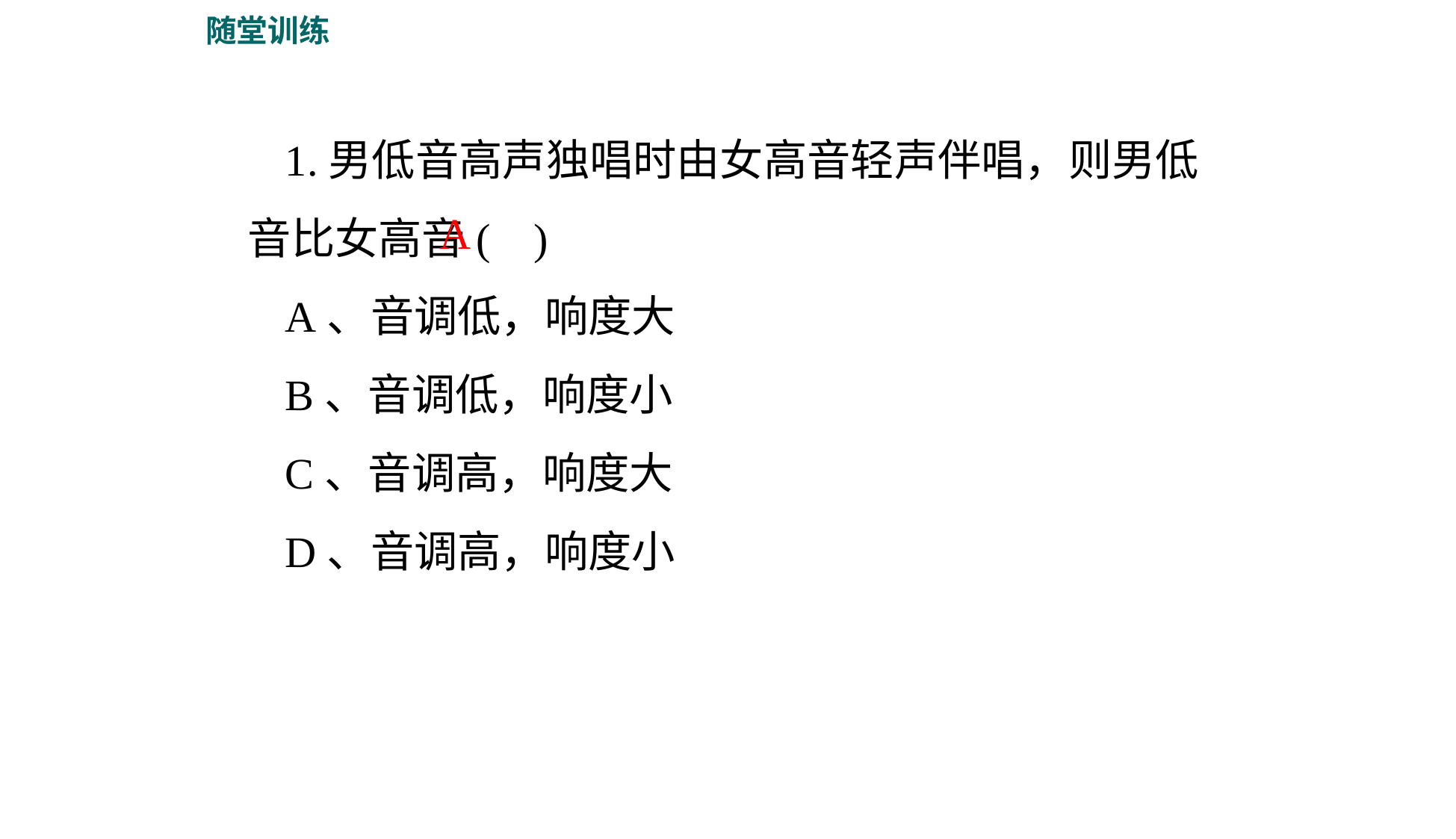

随堂训练
1.男低音高声独唱时由女高音轻声伴唱，则男低音比女高音(    )
A、音调低，响度大
B、音调低，响度小
C、音调高，响度大
D、音调高，响度小

A